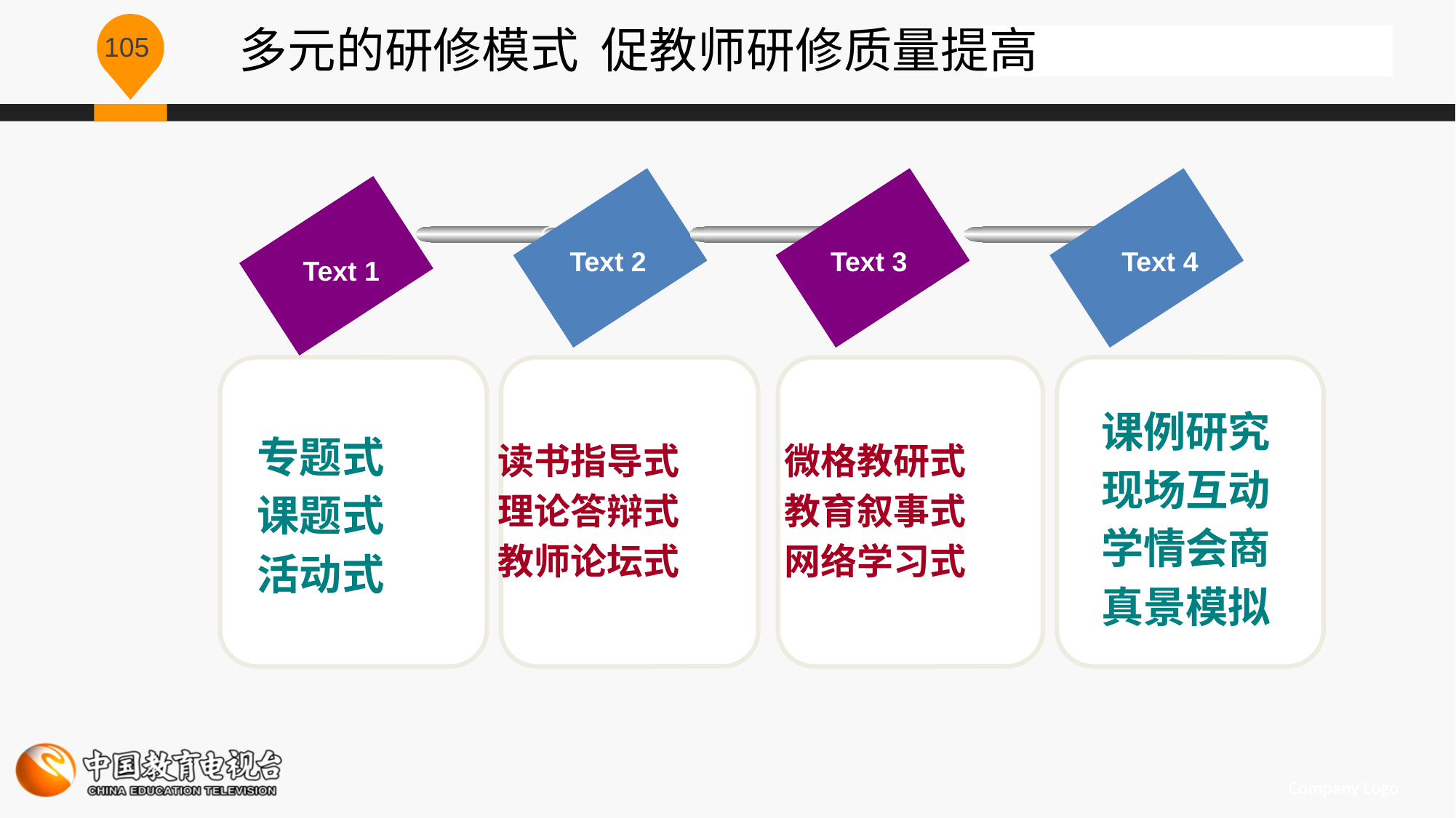

多元的研修模式  促教师研修质量提高

Text 2
Text 3
Text 4
Text 1

课例研究
现场互动
学情会商
真景模拟
专题式
课题式
活动式
读书指导式
理论答辩式
教师论坛式
微格教研式
教育叙事式
网络学习式
Company Logo